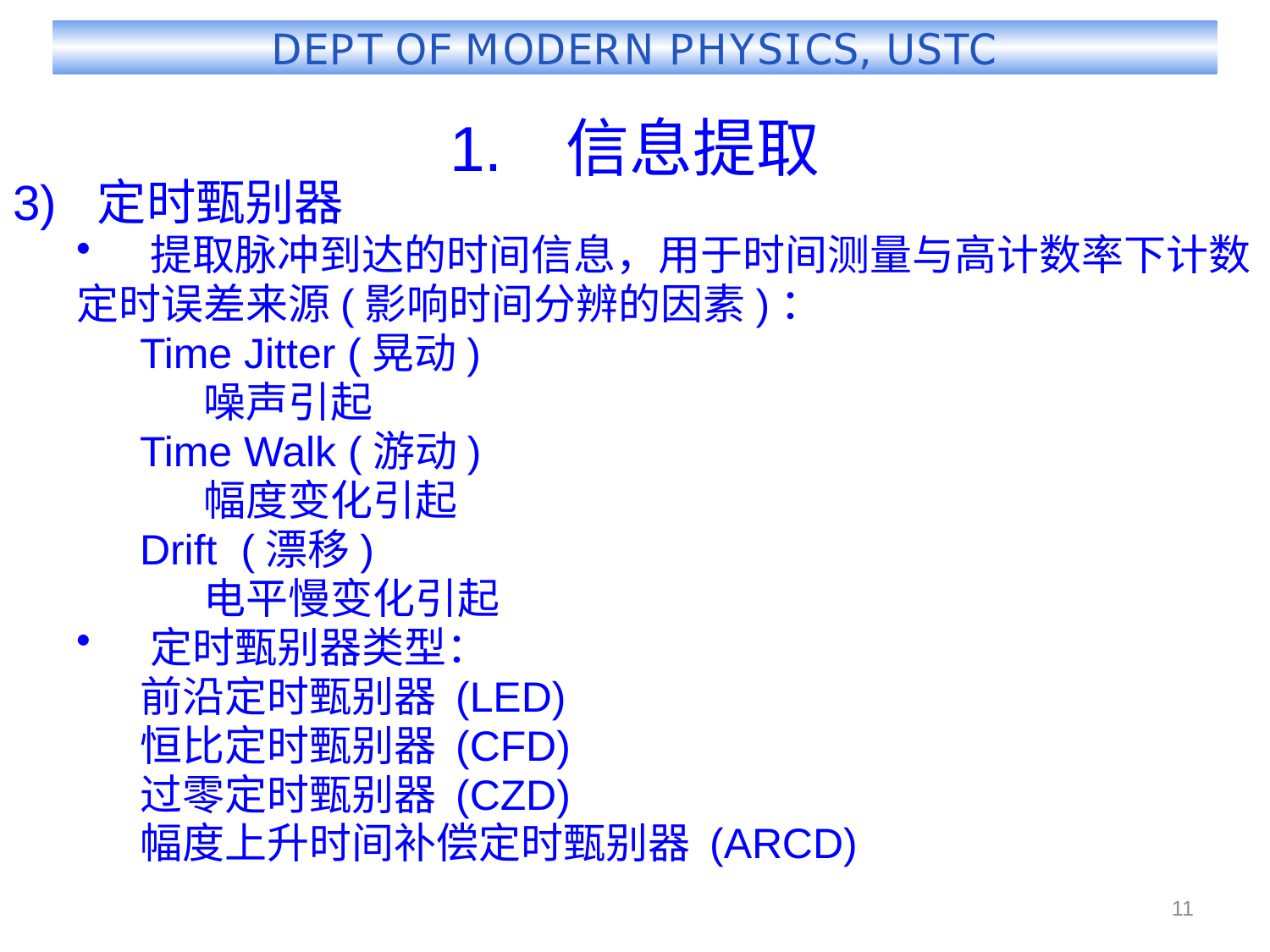

# 信息提取
定时甄别器
提取脉冲到达的时间信息，用于时间测量与高计数率下计数
定时误差来源(影响时间分辨的因素)：
Time Jitter (晃动)
噪声引起
Time Walk (游动)
幅度变化引起
Drift  (漂移)
电平慢变化引起
定时甄别器类型：
前沿定时甄别器 (LED)
恒比定时甄别器 (CFD)
过零定时甄别器 (CZD)
幅度上升时间补偿定时甄别器 (ARCD)

11